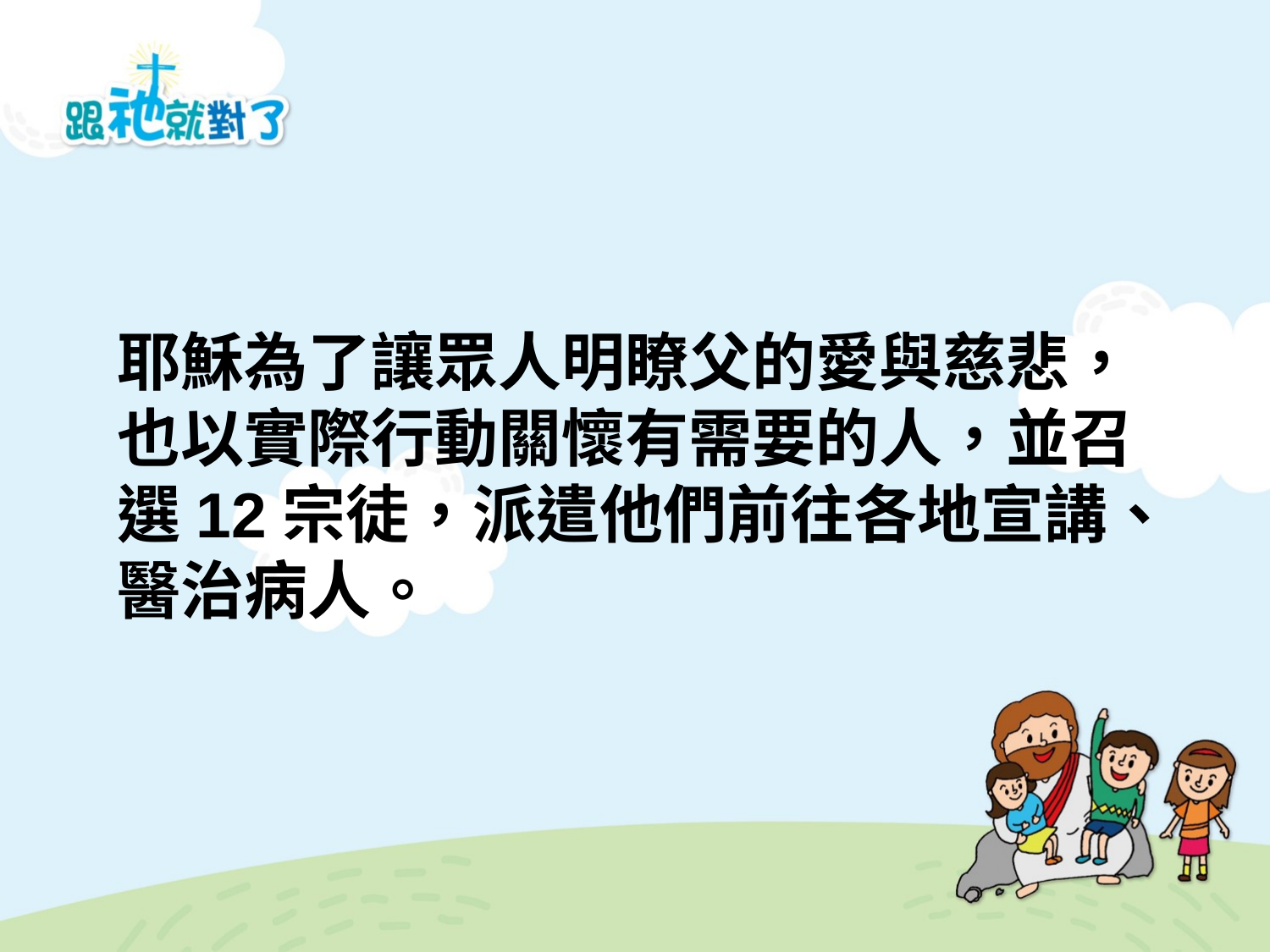

耶穌為了讓眾人明瞭父的愛與慈悲，也以實際行動關懷有需要的人，並召選12宗徒，派遣他們前往各地宣講、醫治病人。